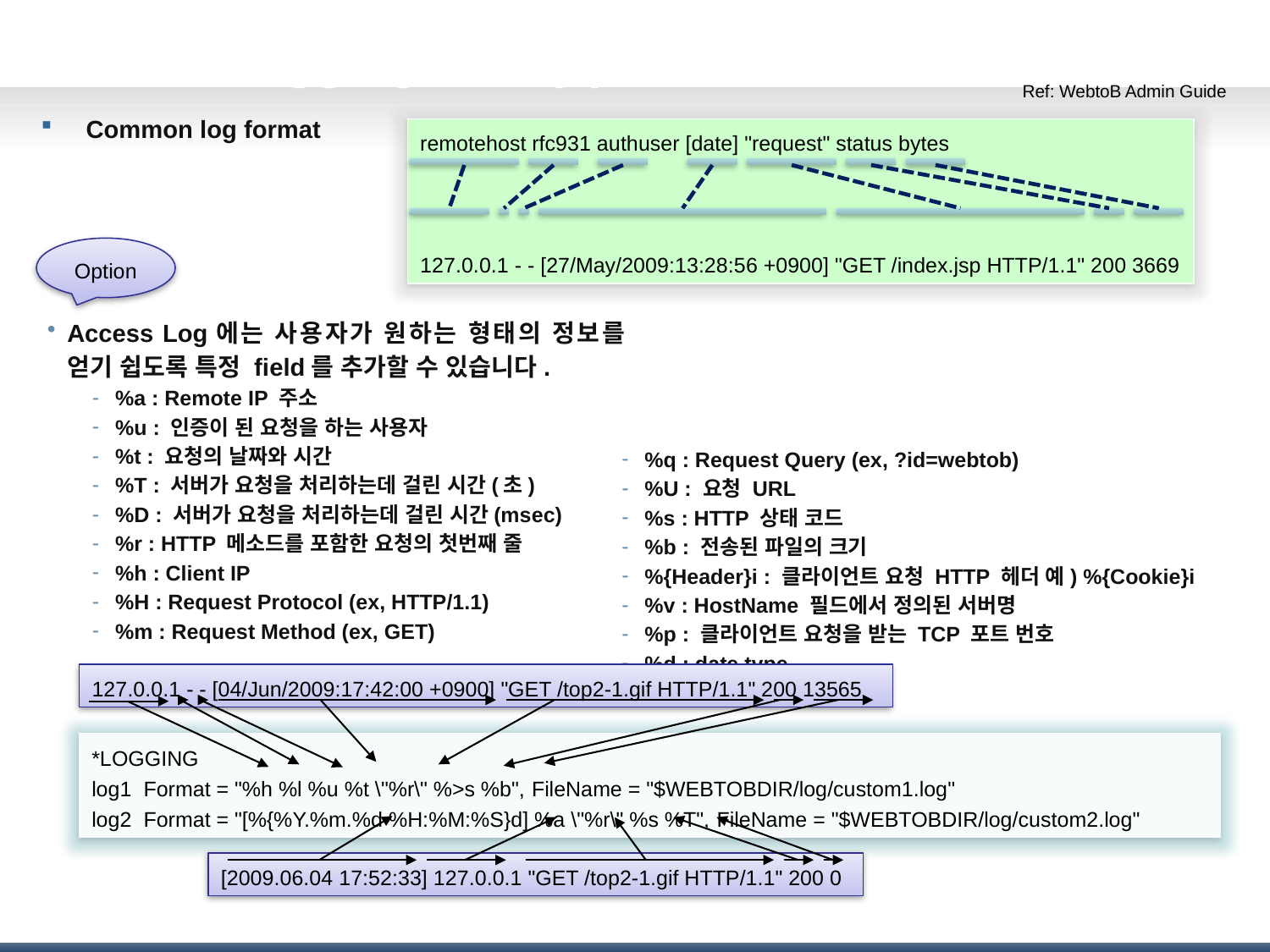

# WebtoB Logging 설정(3)
Ref: WebtoB Admin Guide
Common log format

Access Log에는 사용자가 원하는 형태의 정보를 얻기 쉽도록 특정 field를 추가할 수 있습니다.
%a : Remote IP 주소
%u : 인증이 된 요청을 하는 사용자
%t : 요청의 날짜와 시간
%T : 서버가 요청을 처리하는데 걸린 시간(초)
%D : 서버가 요청을 처리하는데 걸린 시간(msec)
%r : HTTP 메소드를 포함한 요청의 첫번째 줄
%h : Client IP
%H : Request Protocol (ex, HTTP/1.1)
%m : Request Method (ex, GET)

%q : Request Query (ex, ?id=webtob)
%U : 요청 URL
%s : HTTP 상태 코드
%b : 전송된 파일의 크기
%{Header}i : 클라이언트 요청 HTTP 헤더 예) %{Cookie}i
%v : HostName 필드에서 정의된 서버명
%p : 클라이언트 요청을 받는 TCP 포트 번호
%d : date type
remotehost rfc931 authuser [date] "request" status bytes

127.0.0.1 - - [27/May/2009:13:28:56 +0900] "GET /index.jsp HTTP/1.1" 200 3669

Option

127.0.0.1 - - [04/Jun/2009:17:42:00 +0900] "GET /top2-1.gif HTTP/1.1" 200 13565

[2009.06.04 17:52:33] 127.0.0.1 "GET /top2-1.gif HTTP/1.1" 200 0
*LOGGING
log1  Format = "%h %l %u %t \"%r\" %>s %b", FileName = "$WEBTOBDIR/log/custom1.log"
log2  Format = "[%{%Y.%m.%d %H:%M:%S}d] %a \"%r\" %s %T", FileName = "$WEBTOBDIR/log/custom2.log"